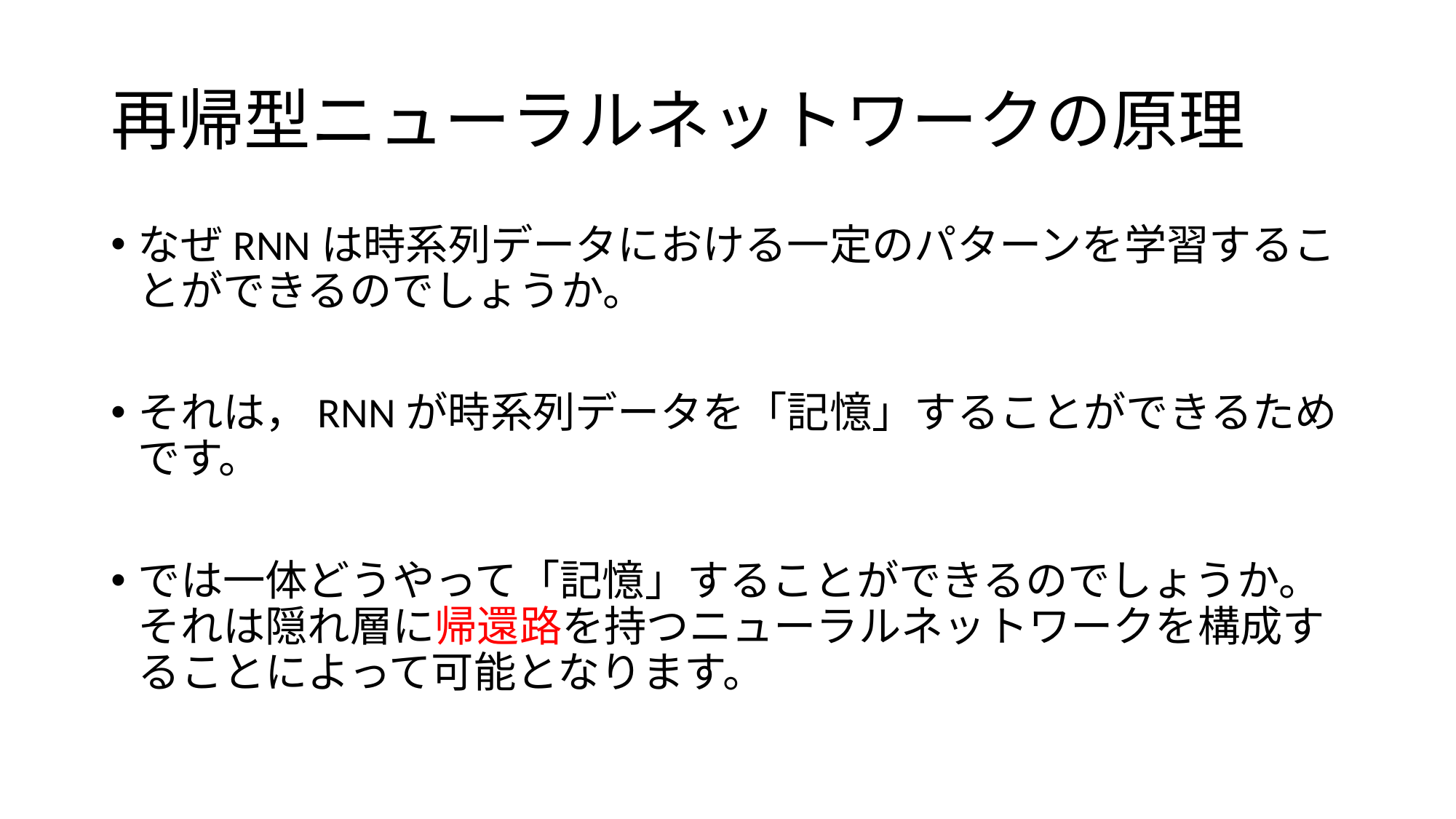

# 再帰型ニューラルネットワークの原理
なぜRNNは時系列データにおける一定のパターンを学習することができるのでしょうか。

それは，RNNが時系列データを「記憶」することができるためです。

では一体どうやって「記憶」することができるのでしょうか。それは隠れ層に帰還路を持つニューラルネットワークを構成することによって可能となります。